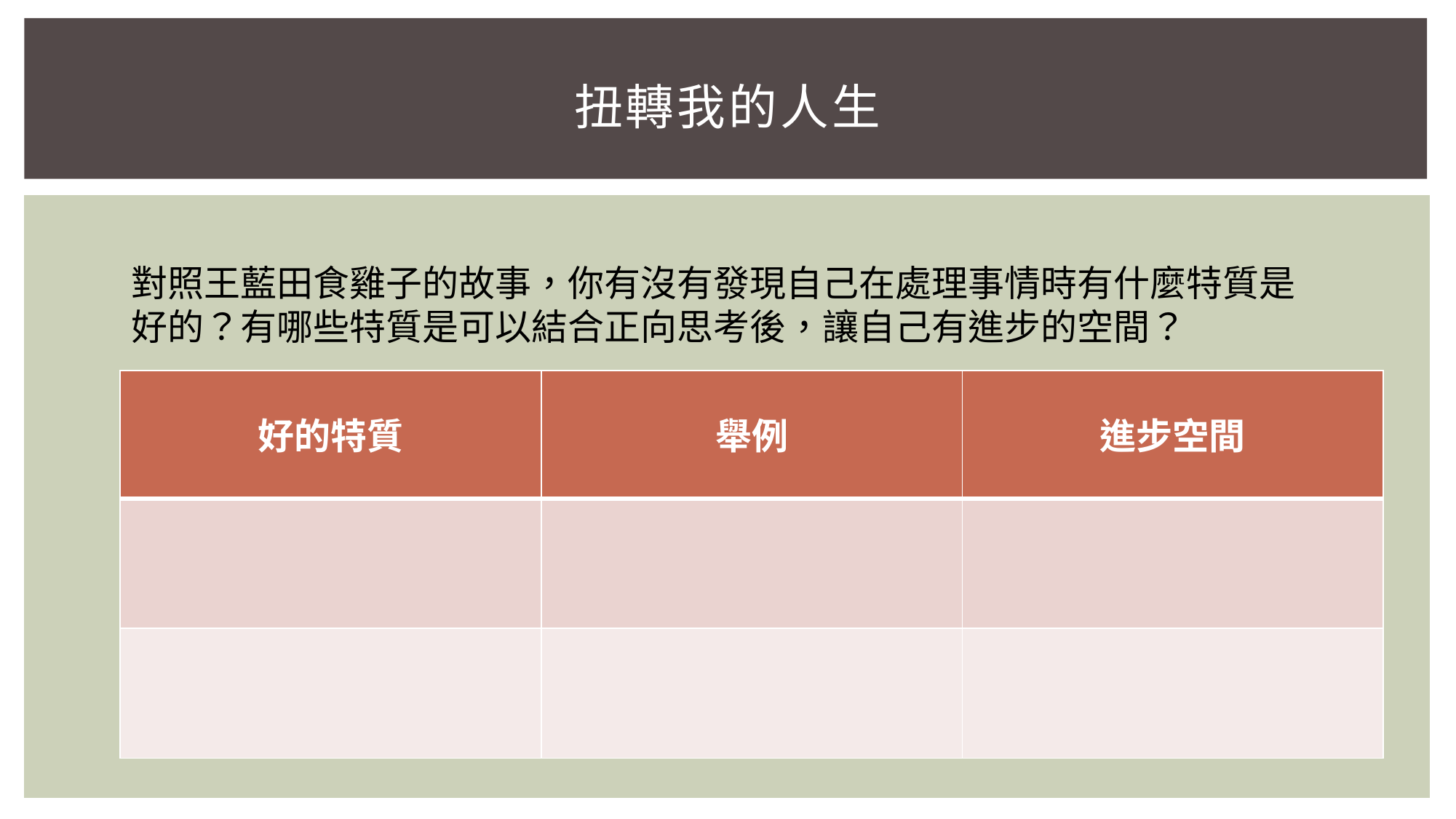

# 扭轉我的人生
對照王藍田食雞子的故事，你有沒有發現自己在處理事情時有什麼特質是好的？有哪些特質是可以結合正向思考後，讓自己有進步的空間？
| 好的特質 | 舉例 | 進步空間 |
| --- | --- | --- |
|  |  |  |
|  |  |  |